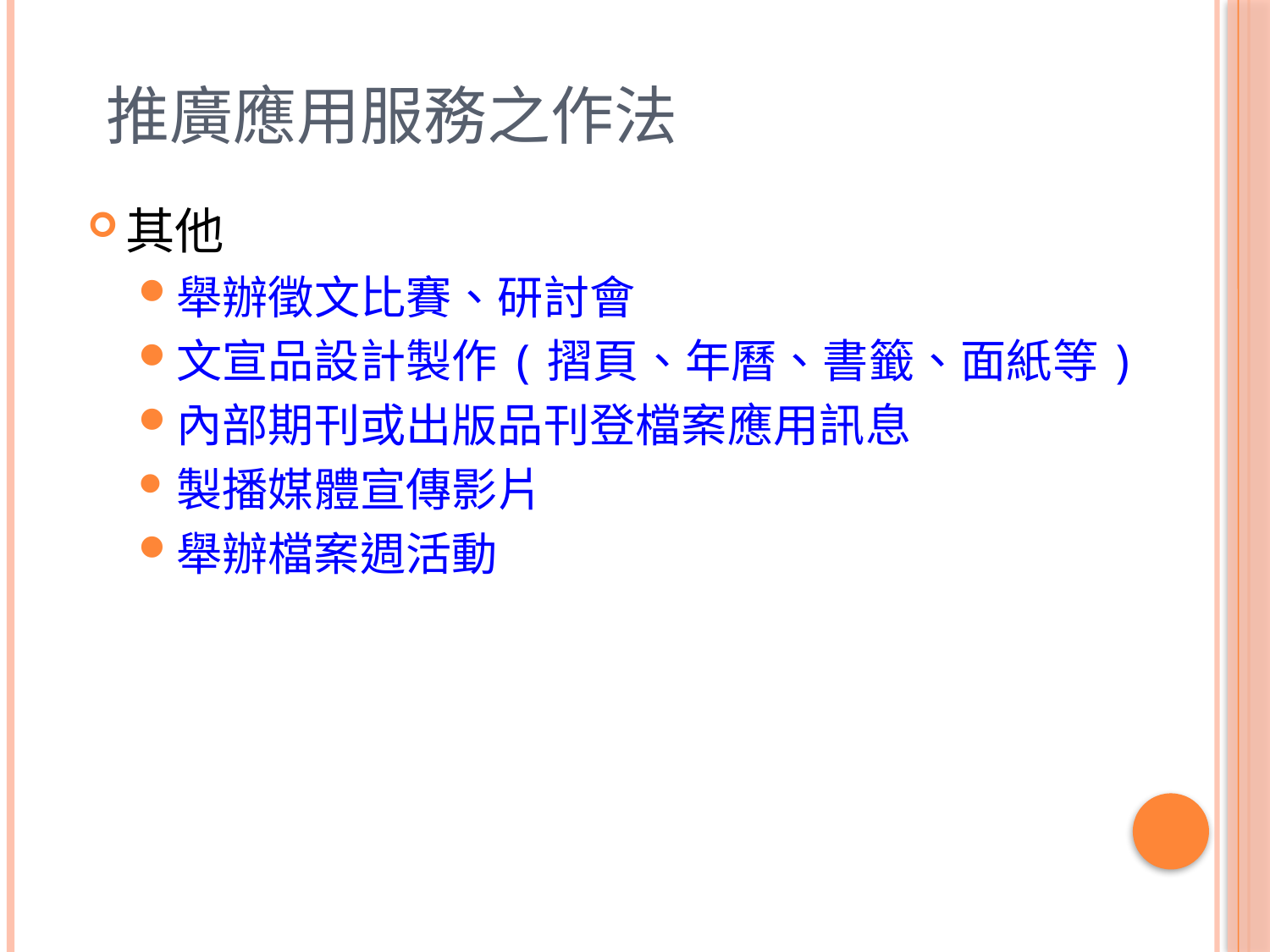

# 推廣應用服務之作法
其他
舉辦徵文比賽、研討會
文宣品設計製作(摺頁、年曆、書籤、面紙等)
內部期刊或出版品刊登檔案應用訊息
製播媒體宣傳影片
舉辦檔案週活動